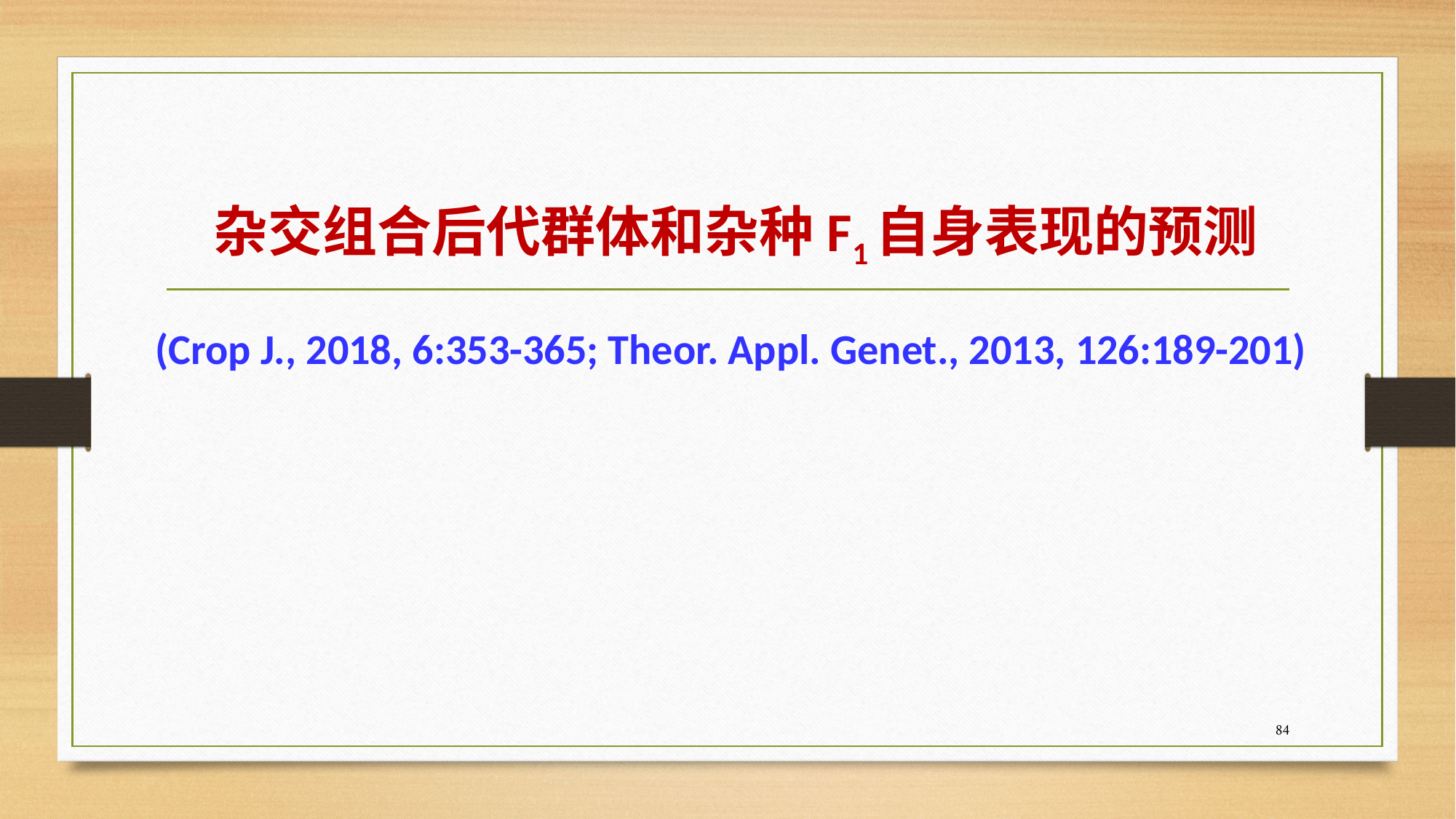

# 杂交组合后代群体和杂种F1自身表现的预测 (Crop J., 2018, 6:353-365; Theor. Appl. Genet., 2013, 126:189-201)
84